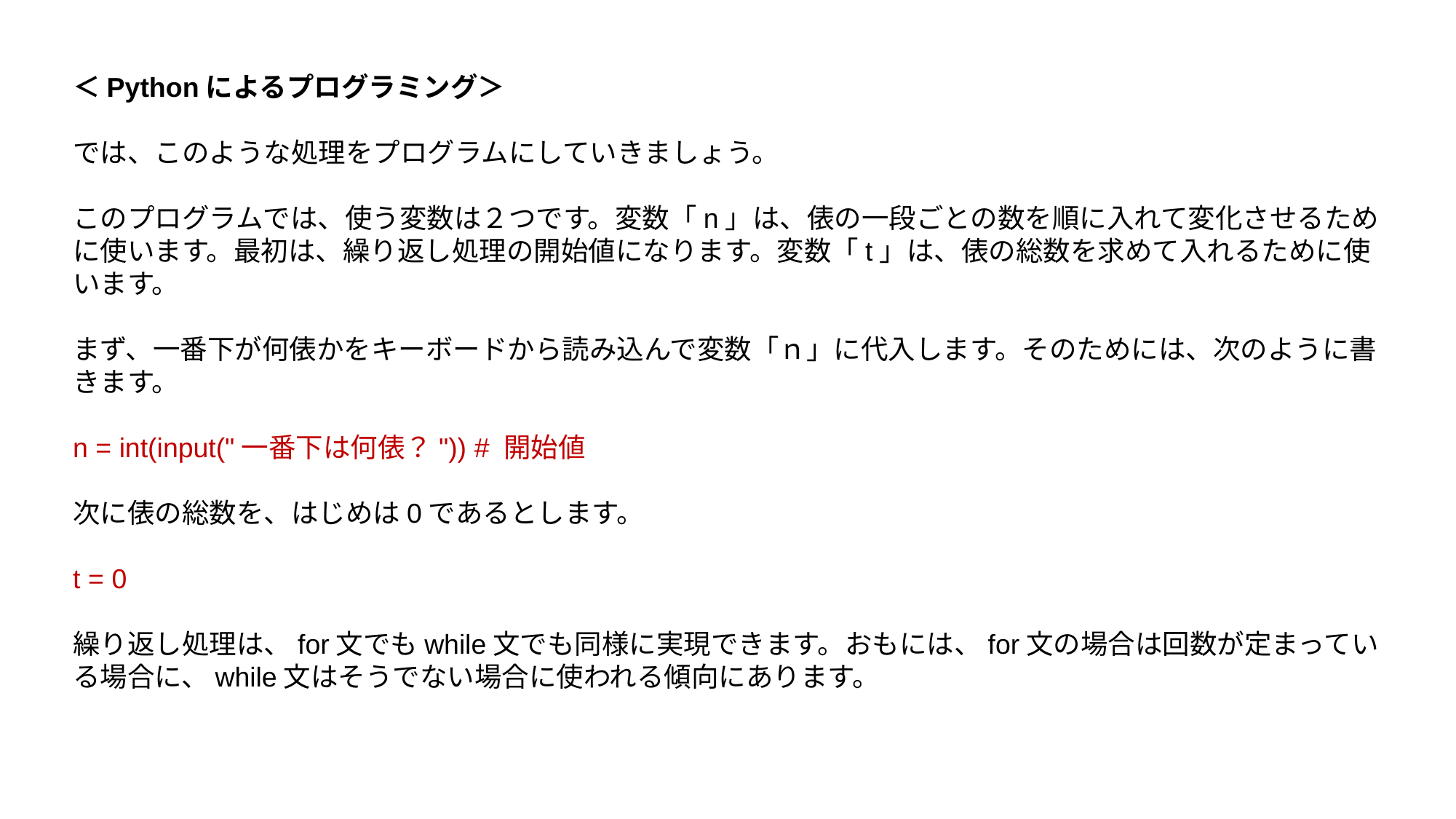

＜Pythonによるプログラミング＞

では、このような処理をプログラムにしていきましょう。

このプログラムでは、使う変数は２つです。変数「n」は、俵の一段ごとの数を順に入れて変化させるために使います。最初は、繰り返し処理の開始値になります。変数「t」は、俵の総数を求めて入れるために使います。

まず、一番下が何俵かをキーボードから読み込んで変数「ｎ」に代入します。そのためには、次のように書きます。

n = int(input("一番下は何俵？")) # 開始値

次に俵の総数を、はじめは0であるとします。

t = 0

繰り返し処理は、for文でもwhile文でも同様に実現できます。おもには、for文の場合は回数が定まっている場合に、while文はそうでない場合に使われる傾向にあります。